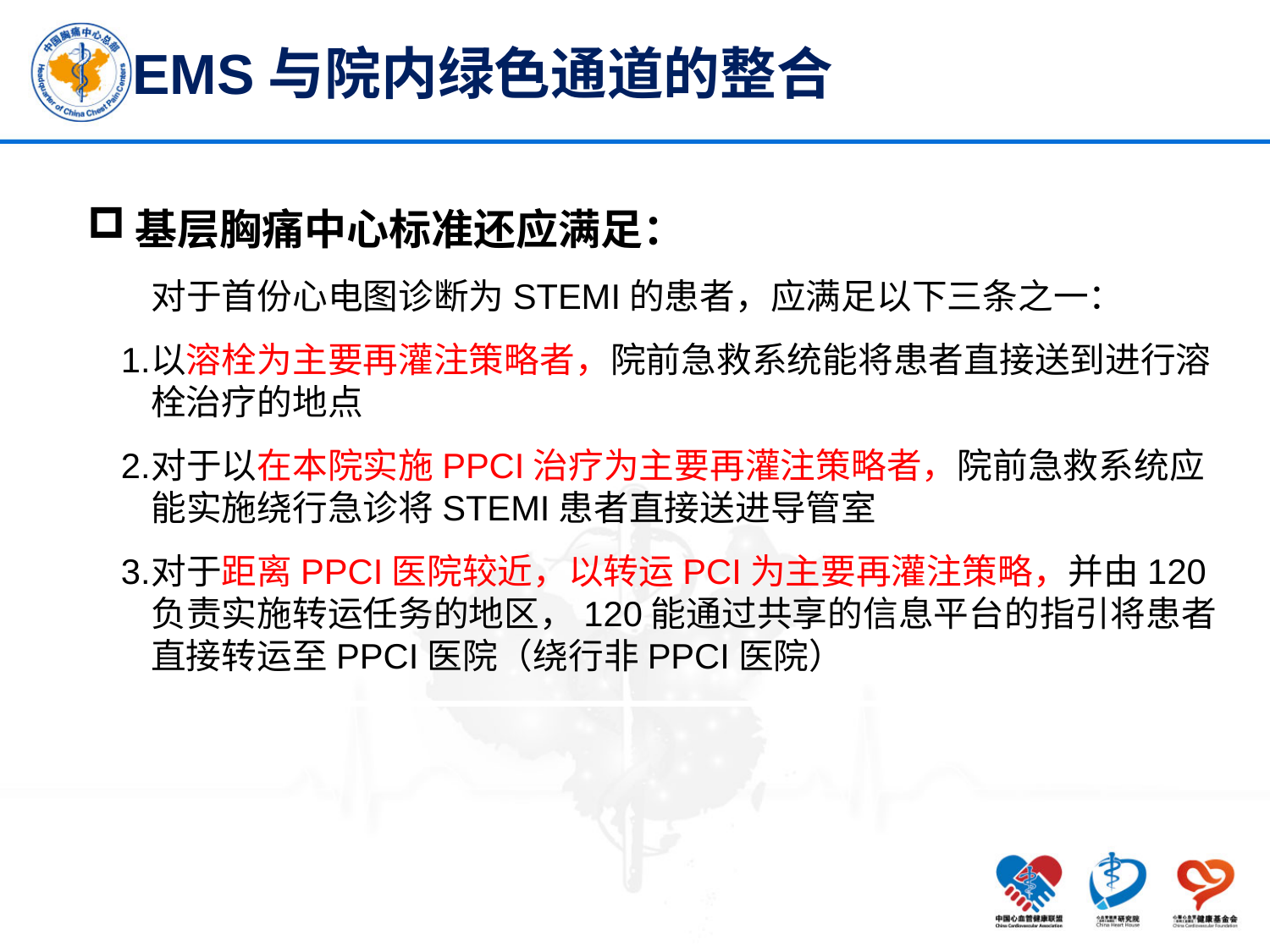

# EMS与院内绿色通道的整合
中国胸痛中心
China Chest Pain Center
基层胸痛中心标准还应满足：
对于首份心电图诊断为STEMI的患者，应满足以下三条之一：
以溶栓为主要再灌注策略者，院前急救系统能将患者直接送到进行溶栓治疗的地点
对于以在本院实施PPCI治疗为主要再灌注策略者，院前急救系统应能实施绕行急诊将STEMI患者直接送进导管室
对于距离PPCI医院较近，以转运PCI为主要再灌注策略，并由120负责实施转运任务的地区，120能通过共享的信息平台的指引将患者直接转运至PPCI医院（绕行非PPCI医院）